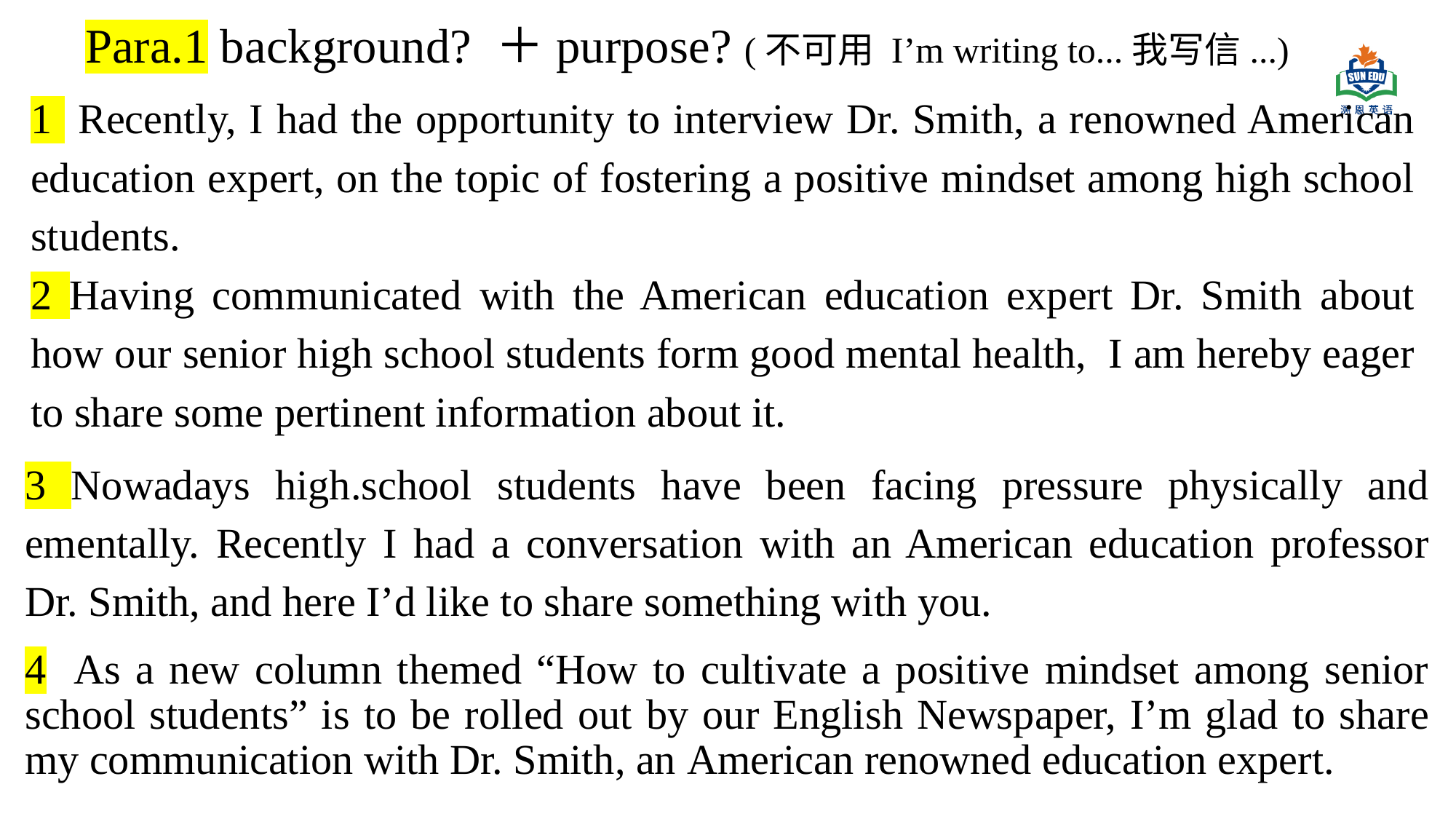

Para.1 background? ＋purpose? (不可用 I’m writing to...我写信...)
1  Recently, I had the opportunity to interview Dr. Smith, a renowned American education expert, on the topic of fostering a positive mindset among high school students.
2 Having communicated with the American education expert Dr. Smith about how our senior high school students form good mental health,  I am hereby eager to share some pertinent information about it.
3 Nowadays high.school students have been facing pressure physically and ementally. Recently I had a conversation with an American education professor Dr. Smith, and here I’d like to share something with you.
4  As a new column themed “How to cultivate a positive mindset among senior school students” is to be rolled out by our English Newspaper, I’m glad to share my communication with Dr. Smith, an American renowned education expert.